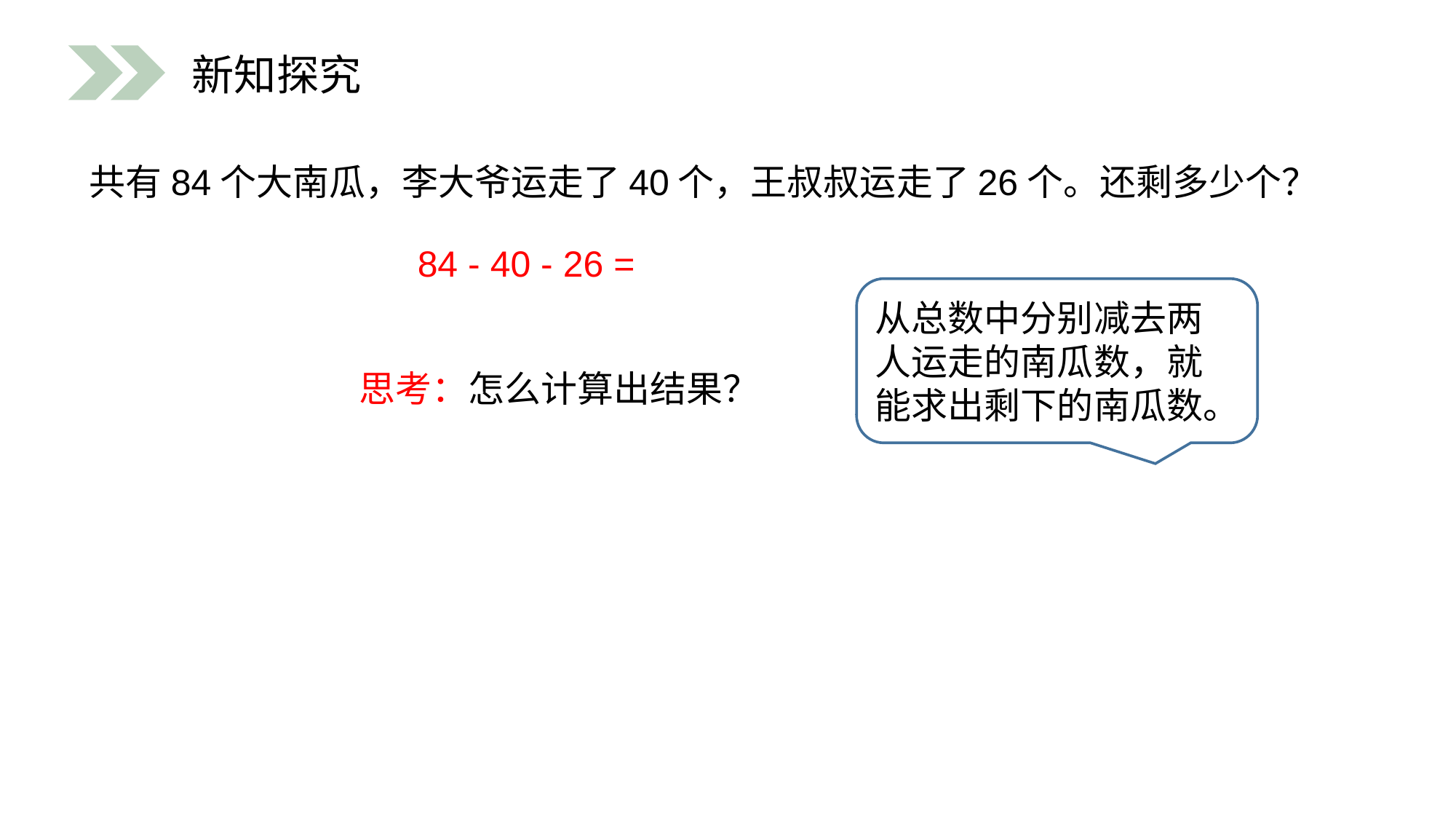

新知探究
共有84个大南瓜，李大爷运走了40个，王叔叔运走了26个。还剩多少个？
84 - 40 - 26 =
从总数中分别减去两人运走的南瓜数，就能求出剩下的南瓜数。
思考：怎么计算出结果？